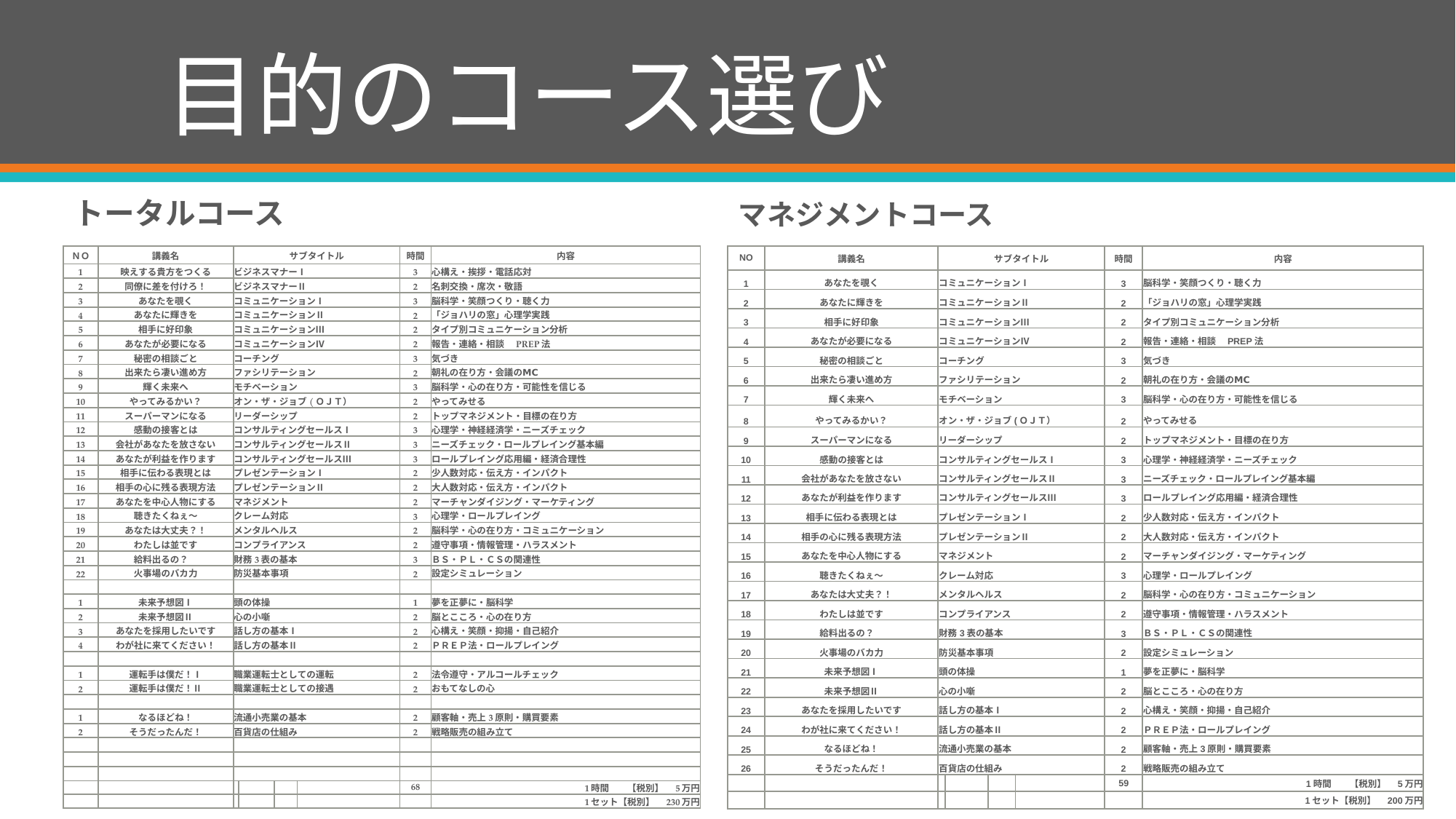

# 目的のコース選び
トータルコース
マネジメントコース
| ＮＯ | 講義名 | サブタイトル |  |  |  | 時間 | 内容 |
| --- | --- | --- | --- | --- | --- | --- | --- |
| 1 | 映えする貴方をつくる | ビジネスマナーⅠ |  |  |  | 3 | 心構え・挨拶・電話応対 |
| 2 | 同僚に差を付けろ！ | ビジネスマナーⅡ |  |  |  | 2 | 名刺交換・席次・敬語 |
| 3 | あなたを覗く | コミュニケーションⅠ |  |  |  | 3 | 脳科学・笑顔つくり・聴く力 |
| 4 | あなたに輝きを | コミュニケーションⅡ |  |  |  | 2 | 「ジョハリの窓」心理学実践 |
| 5 | 相手に好印象 | コミュニケーションⅢ |  |  |  | 2 | タイプ別コミュニケーション分析 |
| 6 | あなたが必要になる | コミュニケーションⅣ |  |  |  | 2 | 報告・連絡・相談　PREP法 |
| 7 | 秘密の相談ごと | コーチング |  |  |  | 3 | 気づき |
| 8 | 出来たら凄い進め方 | ファシリテーション |  |  |  | 2 | 朝礼の在り方・会議のⅯⅭ |
| 9 | 輝く未来へ | モチベーション |  |  |  | 3 | 脳科学・心の在り方・可能性を信じる |
| 10 | やってみるかい？ | オン・ザ・ジョブ(ＯＪＴ） |  |  |  | 2 | やってみせる |
| 11 | スーパーマンになる | リーダーシップ |  |  |  | 2 | トップマネジメント・目標の在り方 |
| 12 | 感動の接客とは | コンサルティングセールスⅠ |  |  |  | 3 | 心理学・神経経済学・ニーズチェック |
| 13 | 会社があなたを放さない | コンサルティングセールスⅡ |  |  |  | 3 | ニーズチェック・ロールプレイング基本編 |
| 14 | あなたが利益を作ります | コンサルティングセールスⅢ |  |  |  | 3 | ロールプレイング応用編・経済合理性 |
| 15 | 相手に伝わる表現とは | プレゼンテーションⅠ |  |  |  | 2 | 少人数対応・伝え方・インパクト |
| 16 | 相手の心に残る表現方法 | プレゼンテーションⅡ |  |  |  | 2 | 大人数対応・伝え方・インパクト |
| 17 | あなたを中心人物にする | マネジメント |  |  |  | 2 | マーチャンダイジング・マーケティング |
| 18 | 聴きたくねぇ～ | クレーム対応 |  |  |  | 3 | 心理学・ロールプレイング |
| 19 | あなたは大丈夫？！ | メンタルヘルス |  |  |  | 2 | 脳科学・心の在り方・コミュニケーション |
| 20 | わたしは並です | コンプライアンス |  |  |  | 2 | 遵守事項・情報管理・ハラスメント |
| 21 | 給料出るの？ | 財務3表の基本 |  |  |  | 3 | ＢＳ・ＰＬ・ＣＳの関連性 |
| 22 | 火事場のバカ力 | 防災基本事項 |  |  |  | 2 | 設定シミュレーション |
|  |  |  |  |  |  |  |  |
| 1 | 未来予想図Ⅰ | 頭の体操 |  |  |  | 1 | 夢を正夢に・脳科学 |
| 2 | 未来予想図Ⅱ | 心の小噺 |  |  |  | 2 | 脳とこころ・心の在り方 |
| 3 | あなたを採用したいです | 話し方の基本Ⅰ |  |  |  | 2 | 心構え・笑顔・抑揚・自己紹介 |
| 4 | わが社に来てください！ | 話し方の基本Ⅱ |  |  |  | 2 | ＰＲＥＰ法・ロールプレイング |
|  |  |  |  |  |  |  |  |
| 1 | 運転手は僕だ！Ⅰ | 職業運転士としての運転 |  |  |  | 2 | 法令遵守・アルコールチェック |
| 2 | 運転手は僕だ！Ⅱ | 職業運転士としての接遇 |  |  |  | 2 | おもてなしの心 |
|  |  |  |  |  |  |  |  |
| 1 | なるほどね！ | 流通小売業の基本 |  |  |  | 2 | 顧客軸・売上3原則・購買要素 |
| 2 | そうだったんだ！ | 百貨店の仕組み |  |  |  | 2 | 戦略販売の組み立て |
|  |  |  |  |  |  |  |  |
|  |  |  |  |  |  |  |  |
|  |  |  |  |  |  |  |  |
|  |  |  |  |  |  | 68 | 1時間　　【税別】　5万円 |
|  |  |  |  |  |  |  | 1セット【税別】　230万円 |
| NO | 講義名 | サブタイトル |  |  |  | 時間 | 内容 |
| --- | --- | --- | --- | --- | --- | --- | --- |
| 1 | あなたを覗く | コミュニケーションⅠ |  |  |  | 3 | 脳科学・笑顔つくり・聴く力 |
| 2 | あなたに輝きを | コミュニケーションⅡ |  |  |  | 2 | 「ジョハリの窓」心理学実践 |
| 3 | 相手に好印象 | コミュニケーションⅢ |  |  |  | 2 | タイプ別コミュニケーション分析 |
| 4 | あなたが必要になる | コミュニケーションⅣ |  |  |  | 2 | 報告・連絡・相談　PREP法 |
| 5 | 秘密の相談ごと | コーチング |  |  |  | 3 | 気づき |
| 6 | 出来たら凄い進め方 | ファシリテーション |  |  |  | 2 | 朝礼の在り方・会議のⅯⅭ |
| 7 | 輝く未来へ | モチベーション |  |  |  | 3 | 脳科学・心の在り方・可能性を信じる |
| 8 | やってみるかい？ | オン・ザ・ジョブ(ＯＪＴ） |  |  |  | 2 | やってみせる |
| 9 | スーパーマンになる | リーダーシップ |  |  |  | 2 | トップマネジメント・目標の在り方 |
| 10 | 感動の接客とは | コンサルティングセールスⅠ |  |  |  | 3 | 心理学・神経経済学・ニーズチェック |
| 11 | 会社があなたを放さない | コンサルティングセールスⅡ |  |  |  | 3 | ニーズチェック・ロールプレイング基本編 |
| 12 | あなたが利益を作ります | コンサルティングセールスⅢ |  |  |  | 3 | ロールプレイング応用編・経済合理性 |
| 13 | 相手に伝わる表現とは | プレゼンテーションⅠ |  |  |  | 2 | 少人数対応・伝え方・インパクト |
| 14 | 相手の心に残る表現方法 | プレゼンテーションⅡ |  |  |  | 2 | 大人数対応・伝え方・インパクト |
| 15 | あなたを中心人物にする | マネジメント |  |  |  | 2 | マーチャンダイジング・マーケティング |
| 16 | 聴きたくねぇ～ | クレーム対応 |  |  |  | 3 | 心理学・ロールプレイング |
| 17 | あなたは大丈夫？！ | メンタルヘルス |  |  |  | 2 | 脳科学・心の在り方・コミュニケーション |
| 18 | わたしは並です | コンプライアンス |  |  |  | 2 | 遵守事項・情報管理・ハラスメント |
| 19 | 給料出るの？ | 財務3表の基本 |  |  |  | 3 | ＢＳ・ＰＬ・ＣＳの関連性 |
| 20 | 火事場のバカ力 | 防災基本事項 |  |  |  | 2 | 設定シミュレーション |
| 21 | 未来予想図Ⅰ | 頭の体操 |  |  |  | 1 | 夢を正夢に・脳科学 |
| 22 | 未来予想図Ⅱ | 心の小噺 |  |  |  | 2 | 脳とこころ・心の在り方 |
| 23 | あなたを採用したいです | 話し方の基本Ⅰ |  |  |  | 2 | 心構え・笑顔・抑揚・自己紹介 |
| 24 | わが社に来てください！ | 話し方の基本Ⅱ |  |  |  | 2 | ＰＲＥＰ法・ロールプレイング |
| 25 | なるほどね！ | 流通小売業の基本 |  |  |  | 2 | 顧客軸・売上3原則・購買要素 |
| 26 | そうだったんだ！ | 百貨店の仕組み |  |  |  | 2 | 戦略販売の組み立て |
|  |  |  |  |  |  | 59 | 1時間　　【税別】　5万円 |
|  |  |  |  |  |  |  | 1セット【税別】　200万円 |